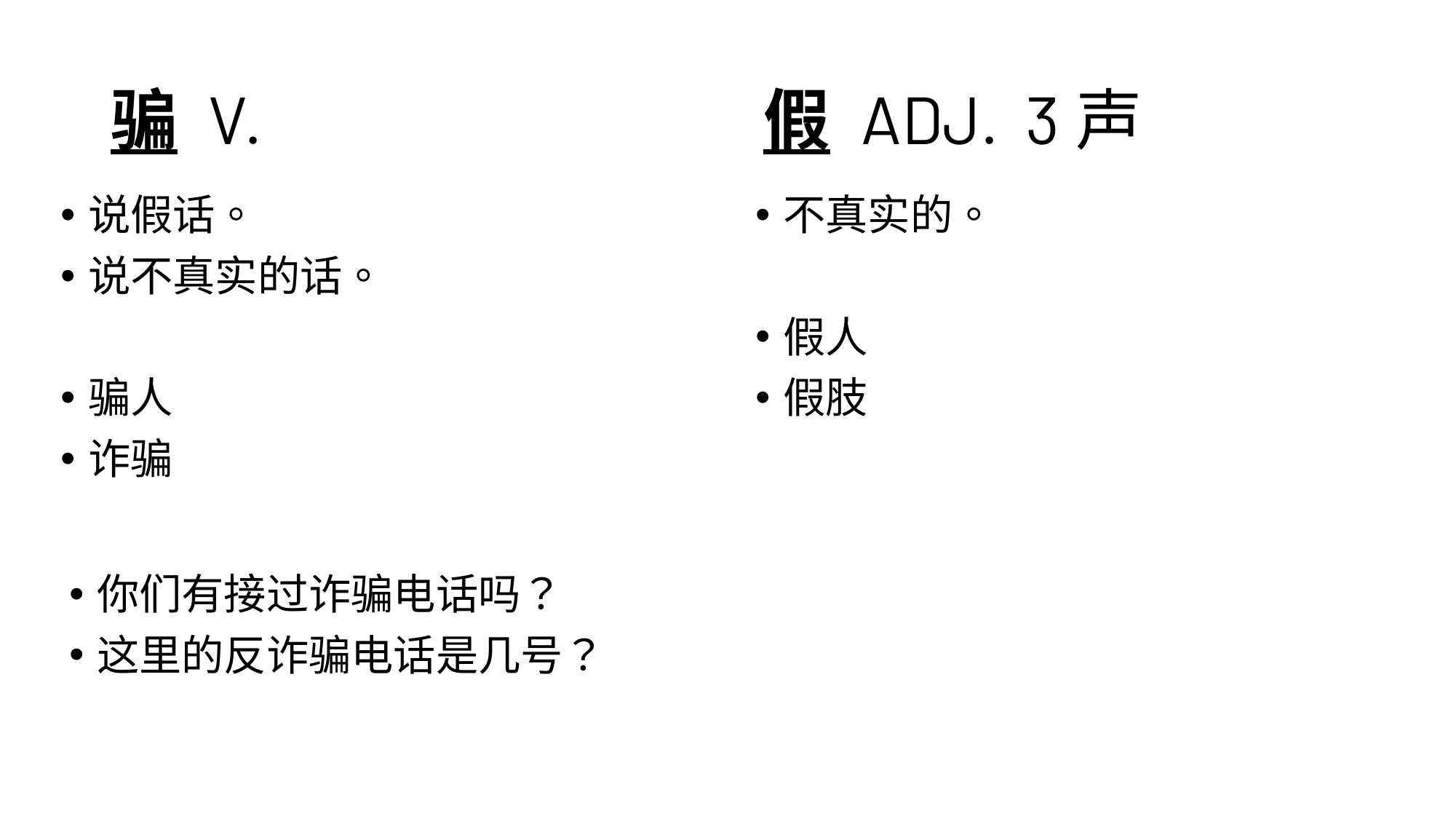

假 ADJ.  3声
# 骗 V.
不真实的。

假人
假肢
说假话。
说不真实的话。

骗人
诈骗
你们有接过诈骗电话吗？
这里的反诈骗电话是几号？